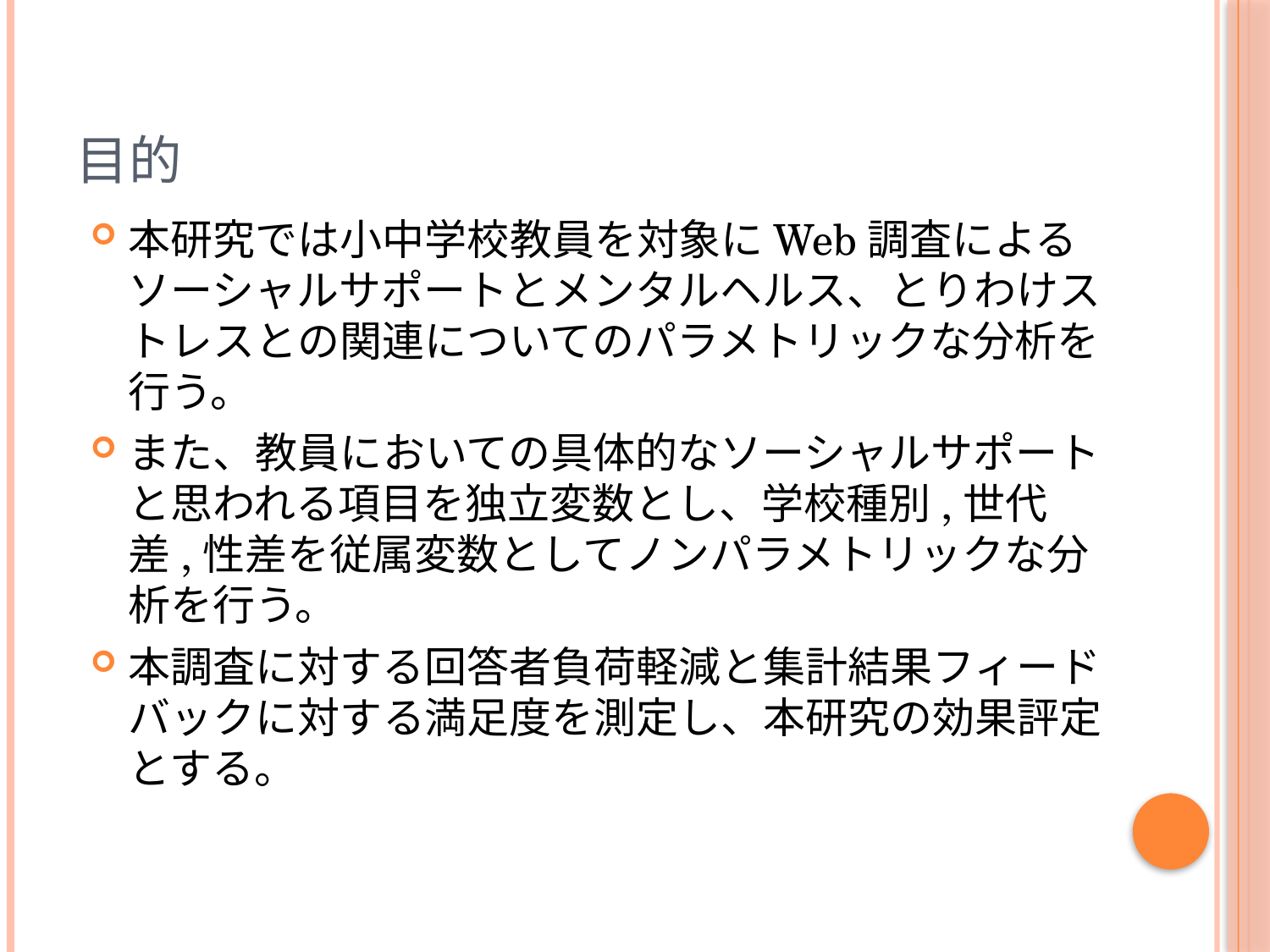

# 目的
本研究では小中学校教員を対象にWeb調査によるソーシャルサポートとメンタルヘルス、とりわけストレスとの関連についてのパラメトリックな分析を行う。
また、教員においての具体的なソーシャルサポートと思われる項目を独立変数とし、学校種別,世代差,性差を従属変数としてノンパラメトリックな分析を行う。
本調査に対する回答者負荷軽減と集計結果フィードバックに対する満足度を測定し、本研究の効果評定とする。